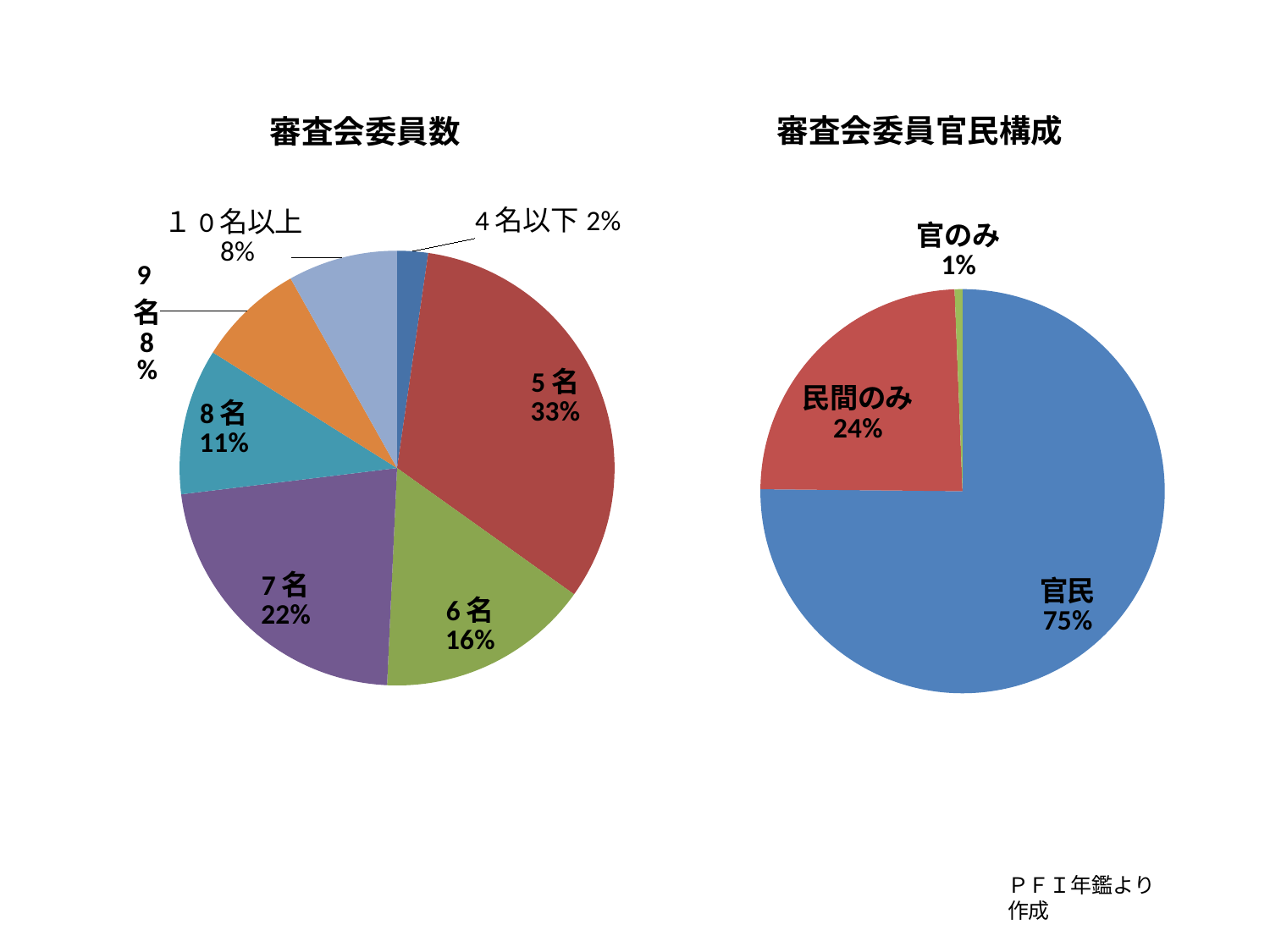

### Chart: 審査会委員数

| Category |  |
|---|---|
| 4名以下 | 11.0 |
| 5名 | 156.0 |
| 6名 | 76.0 |
| 7名 | 107.0 |
| 8名 | 52.0 |
| 9名 | 38.0 |
| 10名以上 | 39.0 |

### Chart: 審査会委員官民構成

| Category |  |
|---|---|
| 官民 | 360.0 |
| 民間のみ | 116.0 |
| 官のみ | 3.0 |
ＰＦＩ年鑑より作成